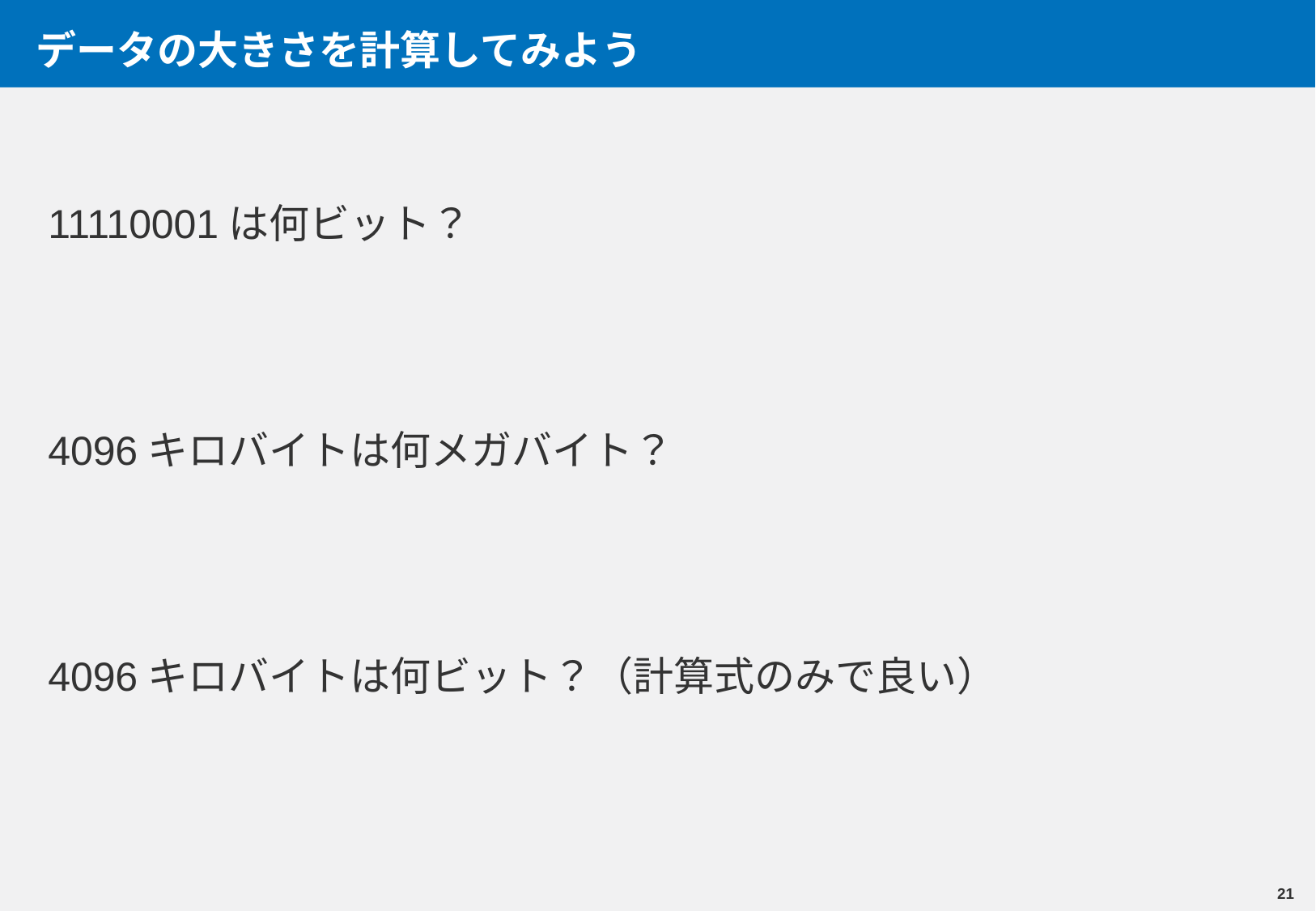

# データの大きさを計算してみよう

11110001は何ビット？

4096キロバイトは何メガバイト？

4096キロバイトは何ビット？（計算式のみで良い）

21